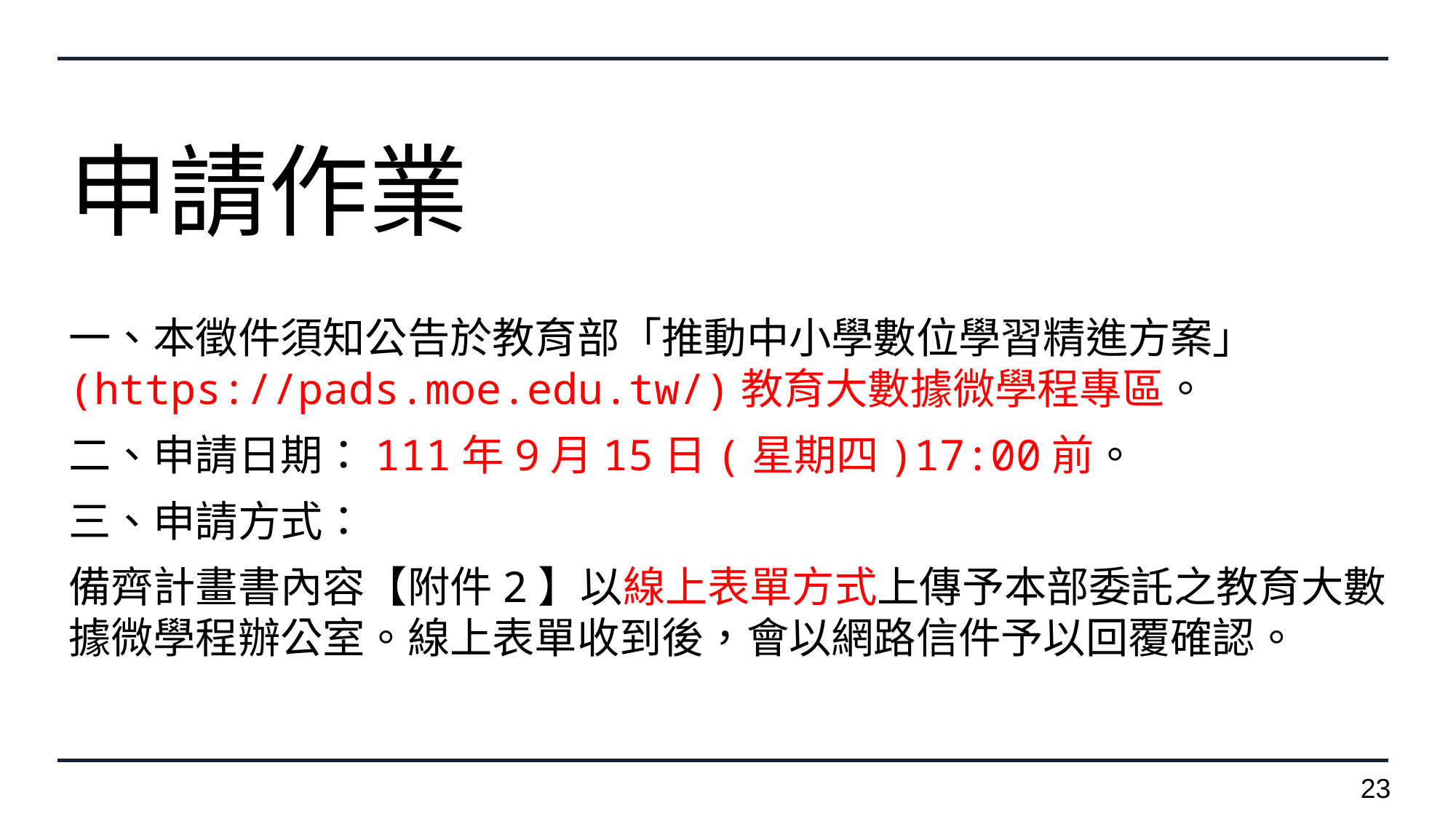

# 申請作業
一、本徵件須知公告於教育部「推動中小學數位學習精進方案」(https://pads.moe.edu.tw/)教育大數據微學程專區。
二、申請日期：111年9月15日(星期四)17:00前。
三、申請方式：
備齊計畫書內容【附件2】以線上表單方式上傳予本部委託之教育大數據微學程辦公室。線上表單收到後，會以網路信件予以回覆確認。

23